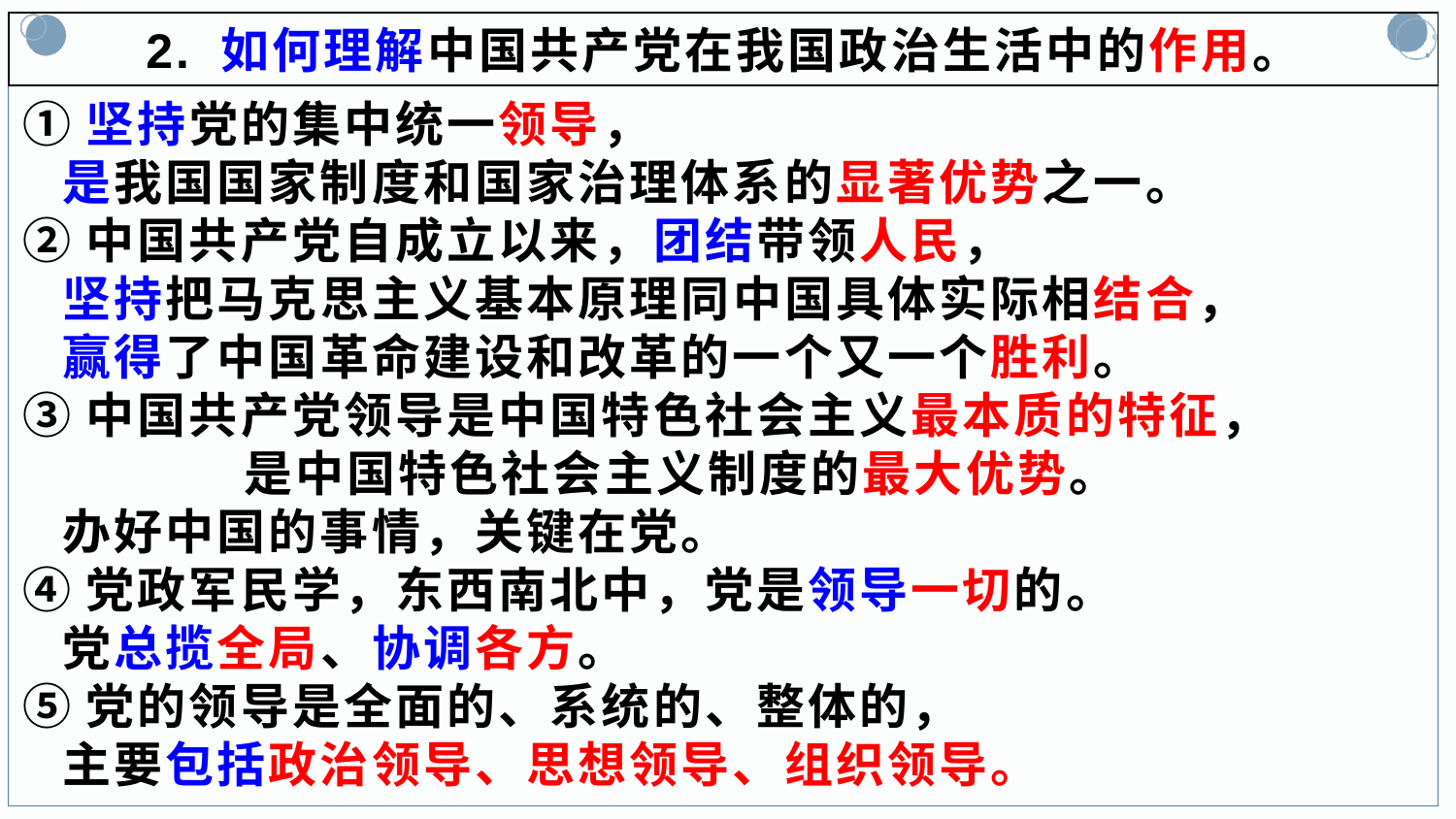

2. 如何理解中国共产党在我国政治生活中的作用。
①坚持党的集中统一领导，
  是我国国家制度和国家治理体系的显著优势之一。
②中国共产党自成立以来，团结带领人民，
  坚持把马克思主义基本原理同中国具体实际相结合，
  赢得了中国革命建设和改革的一个又一个胜利。
③中国共产党领导是中国特色社会主义最本质的特征，
               是中国特色社会主义制度的最大优势。
  办好中国的事情，关键在党。
④党政军民学，东西南北中，党是领导一切的。
  党总揽全局、协调各方。
⑤党的领导是全面的、系统的、整体的，
  主要包括政治领导、思想领导、组织领导。